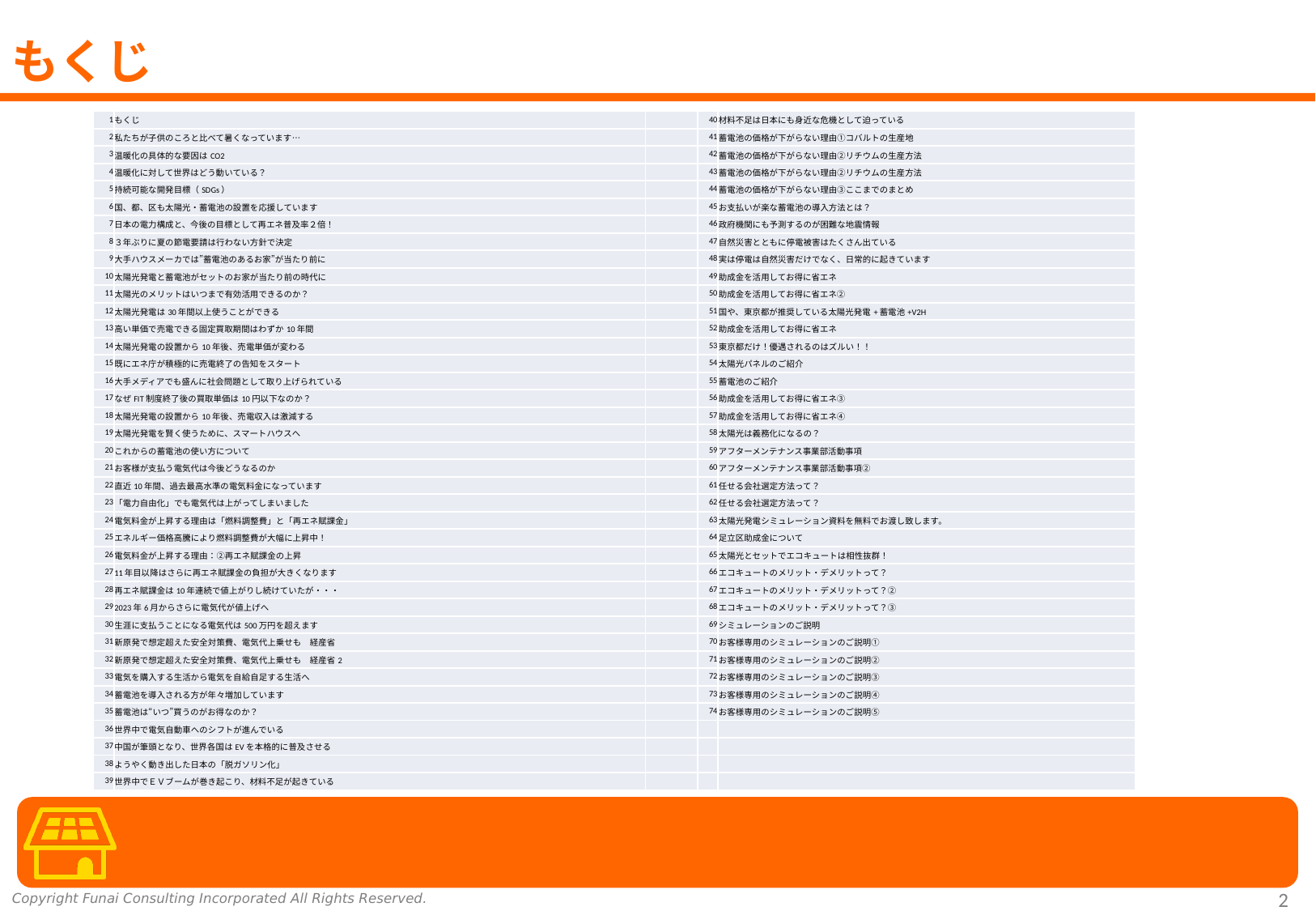

# もくじ
| 1 | もくじ |  | 40 | 材料不足は日本にも身近な危機として迫っている |
| --- | --- | --- | --- | --- |
| 2 | 私たちが子供のころと比べて暑くなっています… |  | 41 | 蓄電池の価格が下がらない理由①コバルトの生産地 |
| 3 | 温暖化の具体的な要因はCO2 |  | 42 | 蓄電池の価格が下がらない理由②リチウムの生産方法 |
| 4 | 温暖化に対して世界はどう動いている？ |  | 43 | 蓄電池の価格が下がらない理由②リチウムの生産方法 |
| 5 | 持続可能な開発目標（SDGs） |  | 44 | 蓄電池の価格が下がらない理由③ここまでのまとめ |
| 6 | 国、都、区も太陽光・蓄電池の設置を応援しています |  | 45 | お支払いが楽な蓄電池の導入方法とは？ |
| 7 | 日本の電力構成と、今後の目標として再エネ普及率２倍！ |  | 46 | 政府機関にも予測するのが困難な地震情報 |
| 8 | ３年ぶりに夏の節電要請は行わない方針で決定 |  | 47 | 自然災害とともに停電被害はたくさん出ている |
| 9 | 大手ハウスメーカでは”蓄電池のあるお家”が当たり前に |  | 48 | 実は停電は自然災害だけでなく、日常的に起きています |
| 10 | 太陽光発電と蓄電池がセットのお家が当たり前の時代に |  | 49 | 助成金を活用してお得に省エネ |
| 11 | 太陽光のメリットはいつまで有効活用できるのか？ |  | 50 | 助成金を活用してお得に省エネ② |
| 12 | 太陽光発電は30年間以上使うことができる |  | 51 | 国や、東京都が推奨している太陽光発電+蓄電池+V2H |
| 13 | 高い単価で売電できる固定買取期間はわずか10年間 |  | 52 | 助成金を活用してお得に省エネ |
| 14 | 太陽光発電の設置から10年後、売電単価が変わる |  | 53 | 東京都だけ！優遇されるのはズルい！！ |
| 15 | 既にエネ庁が積極的に売電終了の告知をスタート |  | 54 | 太陽光パネルのご紹介 |
| 16 | 大手メディアでも盛んに社会問題として取り上げられている |  | 55 | 蓄電池のご紹介 |
| 17 | なぜFIT制度終了後の買取単価は10円以下なのか？ |  | 56 | 助成金を活用してお得に省エネ③ |
| 18 | 太陽光発電の設置から10年後、売電収入は激減する |  | 57 | 助成金を活用してお得に省エネ④ |
| 19 | 太陽光発電を賢く使うために、スマートハウスへ |  | 58 | 太陽光は義務化になるの？ |
| 20 | これからの蓄電池の使い方について |  | 59 | アフターメンテナンス事業部活動事項 |
| 21 | お客様が支払う電気代は今後どうなるのか |  | 60 | アフターメンテナンス事業部活動事項② |
| 22 | 直近10年間、過去最高水準の電気料金になっています |  | 61 | 任せる会社選定方法って？ |
| 23 | 「電力自由化」でも電気代は上がってしまいました |  | 62 | 任せる会社選定方法って？ |
| 24 | 電気料金が上昇する理由は「燃料調整費」と「再エネ賦課金」 |  | 63 | 太陽光発電シミュレーション資料を無料でお渡し致します。 |
| 25 | エネルギー価格高騰により燃料調整費が大幅に上昇中！ |  | 64 | 足立区助成金について |
| 26 | 電気料金が上昇する理由：②再エネ賦課金の上昇 |  | 65 | 太陽光とセットでエコキュートは相性抜群！ |
| 27 | 11年目以降はさらに再エネ賦課金の負担が大きくなります |  | 66 | エコキュートのメリット・デメリットって？ |
| 28 | 再エネ賦課金は10年連続で値上がりし続けていたが・・・ |  | 67 | エコキュートのメリット・デメリットって？② |
| 29 | 2023年6月からさらに電気代が値上げへ |  | 68 | エコキュートのメリット・デメリットって？③ |
| 30 | 生涯に支払うことになる電気代は500万円を超えます |  | 69 | シミュレーションのご説明 |
| 31 | 新原発で想定超えた安全対策費、電気代上乗せも　経産省 |  | 70 | お客様専用のシミュレーションのご説明① |
| 32 | 新原発で想定超えた安全対策費、電気代上乗せも　経産省2 |  | 71 | お客様専用のシミュレーションのご説明② |
| 33 | 電気を購入する生活から電気を自給自足する生活へ |  | 72 | お客様専用のシミュレーションのご説明③ |
| 34 | 蓄電池を導入される方が年々増加しています |  | 73 | お客様専用のシミュレーションのご説明④ |
| 35 | 蓄電池は“いつ”買うのがお得なのか？ |  | 74 | お客様専用のシミュレーションのご説明⑤ |
| 36 | 世界中で電気自動車へのシフトが進んでいる |  |  |  |
| 37 | 中国が筆頭となり、世界各国はEVを本格的に普及させる |  |  |  |
| 38 | ようやく動き出した日本の「脱ガソリン化」 |  |  |  |
| 39 | 世界中でＥＶブームが巻き起こり、材料不足が起きている |  |  |  |